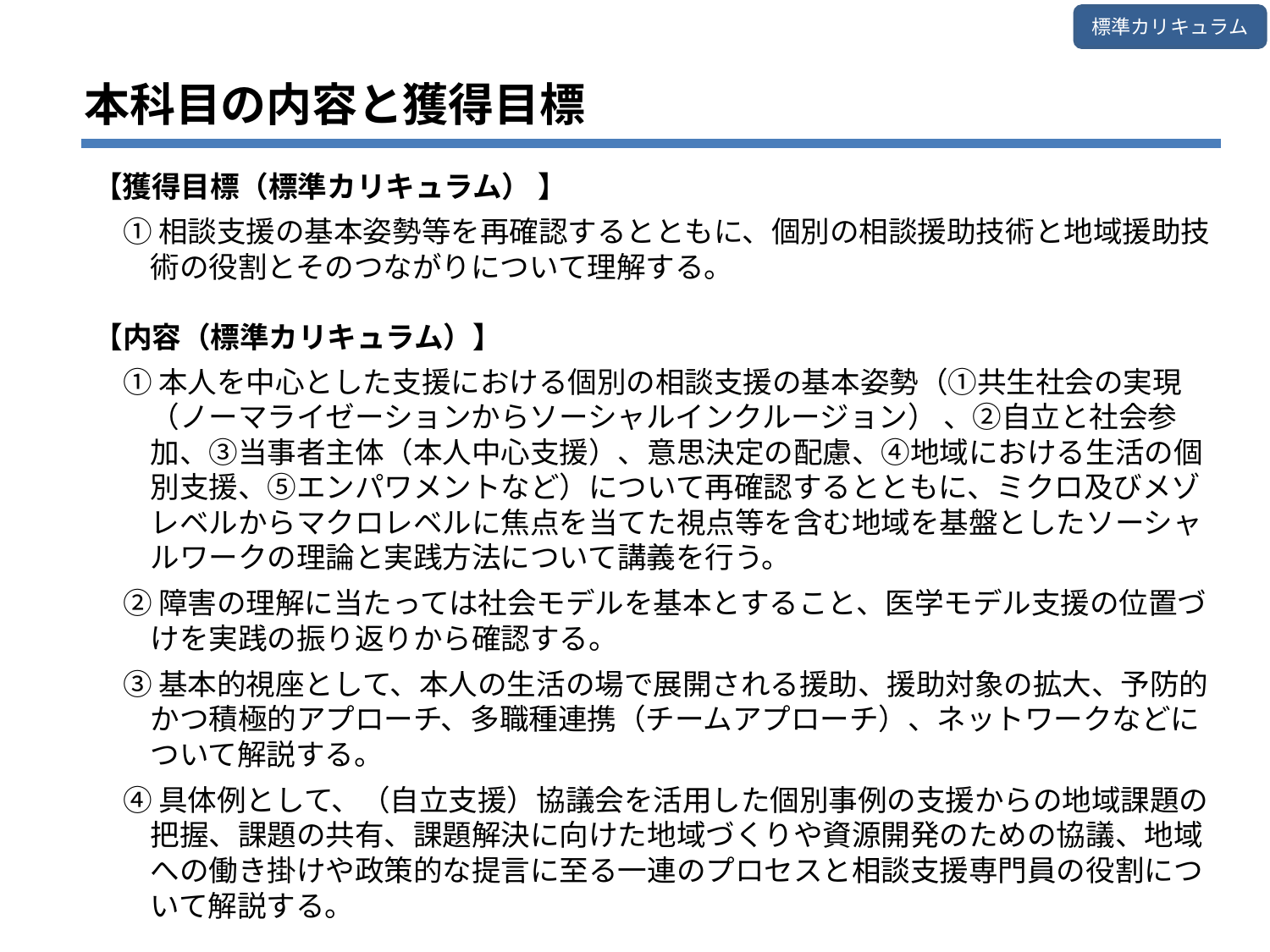

標準カリキュラム
本科目の内容と獲得目標
【獲得目標（標準カリキュラム） 】

　① 相談支援の基本姿勢等を再確認するとともに、個別の相談援助技術と地域援助技術の役割とそのつながりについて理解する。

【内容（標準カリキュラム）】

　① 本人を中心とした支援における個別の相談支援の基本姿勢（①共生社会の実現（ノーマライゼーションからソーシャルインクルージョン） 、②自立と社会参加、③当事者主体（本人中心支援）、意思決定の配慮、④地域における生活の個別支援、⑤エンパワメントなど）について再確認するとともに、ミクロ及びメゾレベルからマクロレベルに焦点を当てた視点等を含む地域を基盤としたソーシャルワークの理論と実践方法について講義を行う。

　② 障害の理解に当たっては社会モデルを基本とすること、医学モデル支援の位置づけを実践の振り返りから確認する。

　③ 基本的視座として、本人の生活の場で展開される援助、援助対象の拡大、予防的かつ積極的アプローチ、多職種連携（チームアプローチ）、ネットワークなどについて解説する。

　④ 具体例として、（自立支援）協議会を活用した個別事例の支援からの地域課題の把握、課題の共有、課題解決に向けた地域づくりや資源開発のための協議、地域への働き掛けや政策的な提言に至る一連のプロセスと相談支援専門員の役割について解説する。